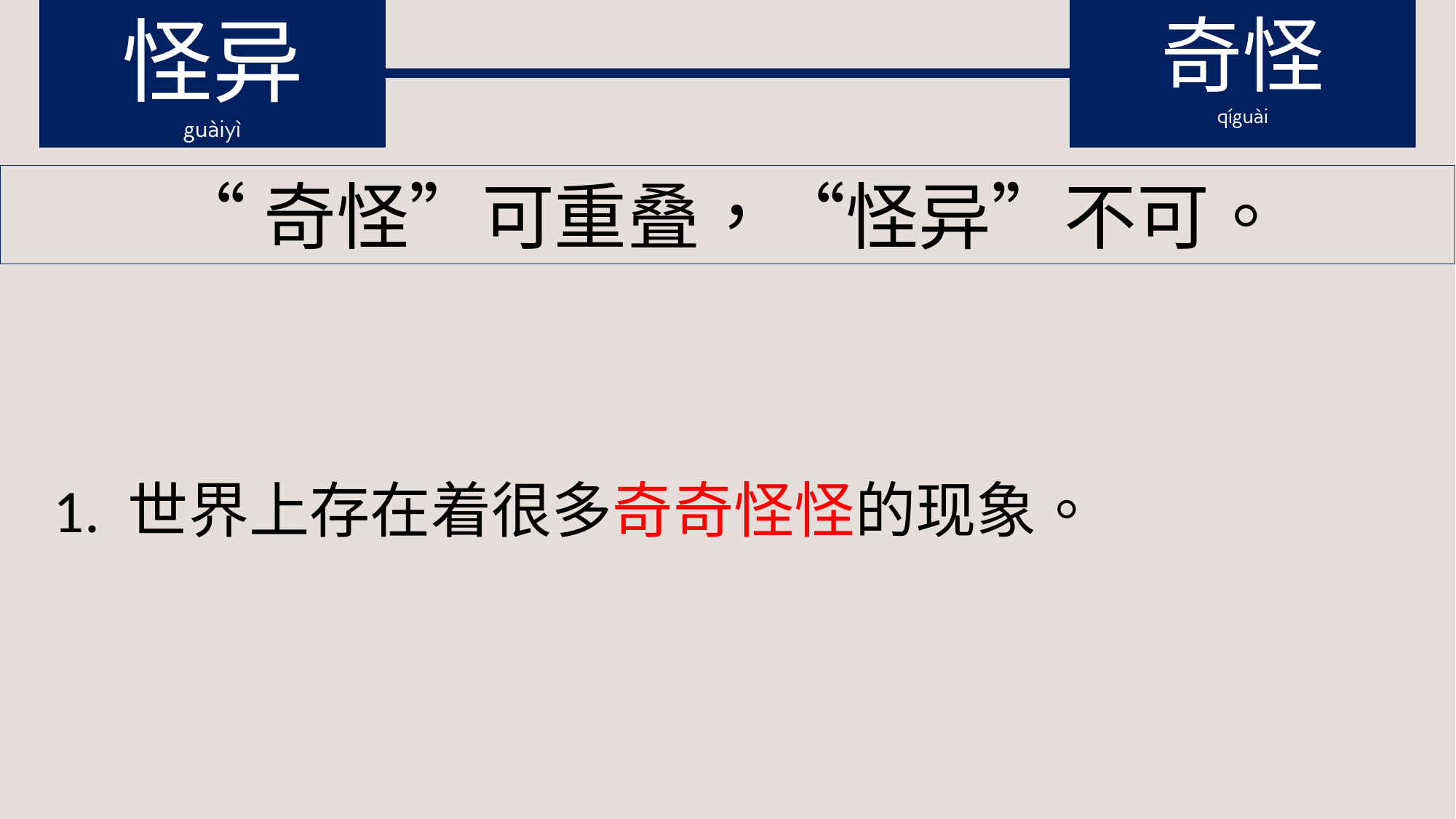

怪异
guàiyì
奇怪
qíguài

“奇怪”可重叠，“怪异”不可。
1. 世界上存在着很多奇奇怪怪的现象。